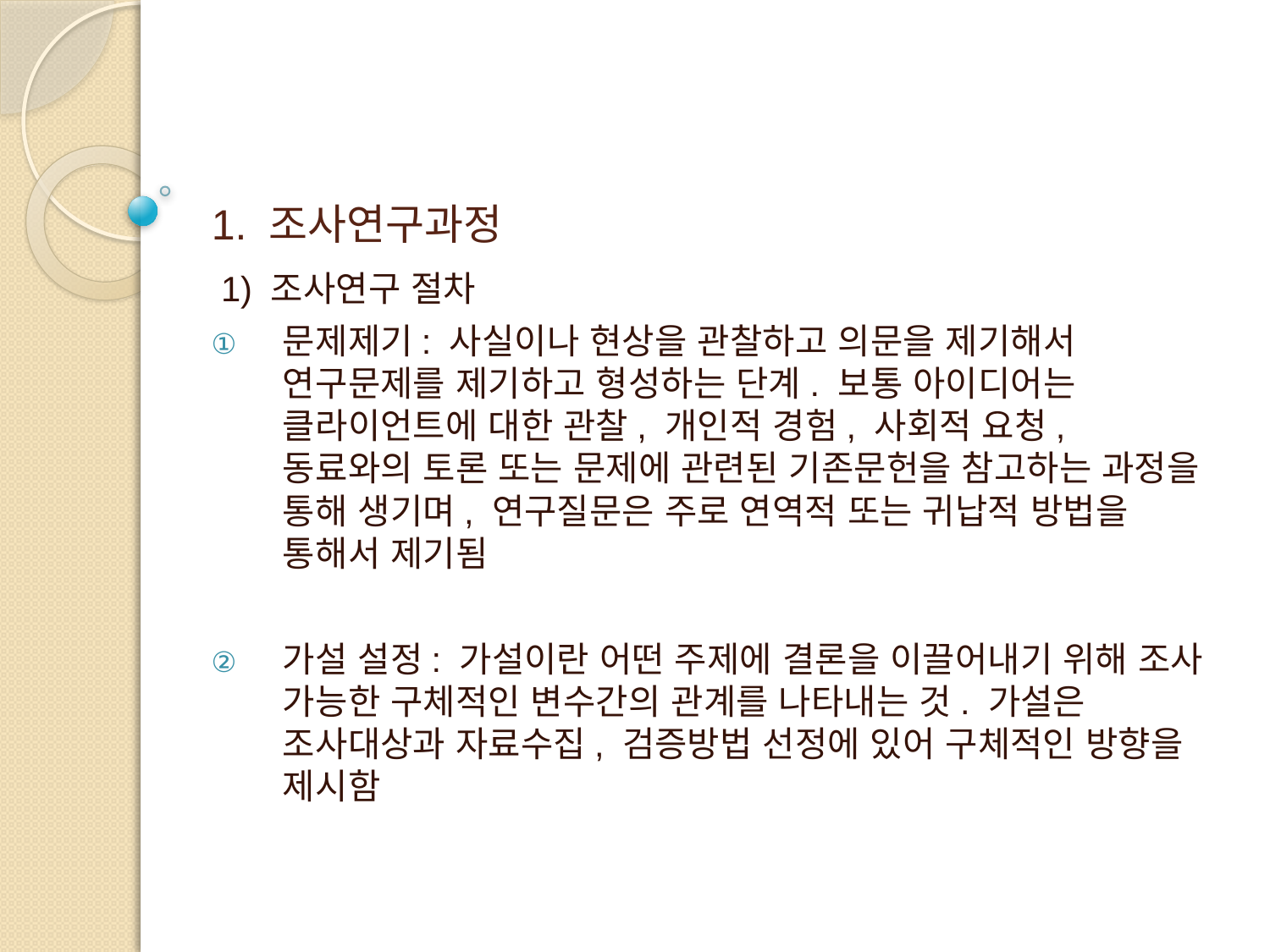

# 1. 조사연구과정
 1) 조사연구 절차
문제제기: 사실이나 현상을 관찰하고 의문을 제기해서 연구문제를 제기하고 형성하는 단계. 보통 아이디어는 클라이언트에 대한 관찰, 개인적 경험, 사회적 요청, 동료와의 토론 또는 문제에 관련된 기존문헌을 참고하는 과정을 통해 생기며, 연구질문은 주로 연역적 또는 귀납적 방법을 통해서 제기됨

가설 설정: 가설이란 어떤 주제에 결론을 이끌어내기 위해 조사 가능한 구체적인 변수간의 관계를 나타내는 것. 가설은 조사대상과 자료수집, 검증방법 선정에 있어 구체적인 방향을 제시함